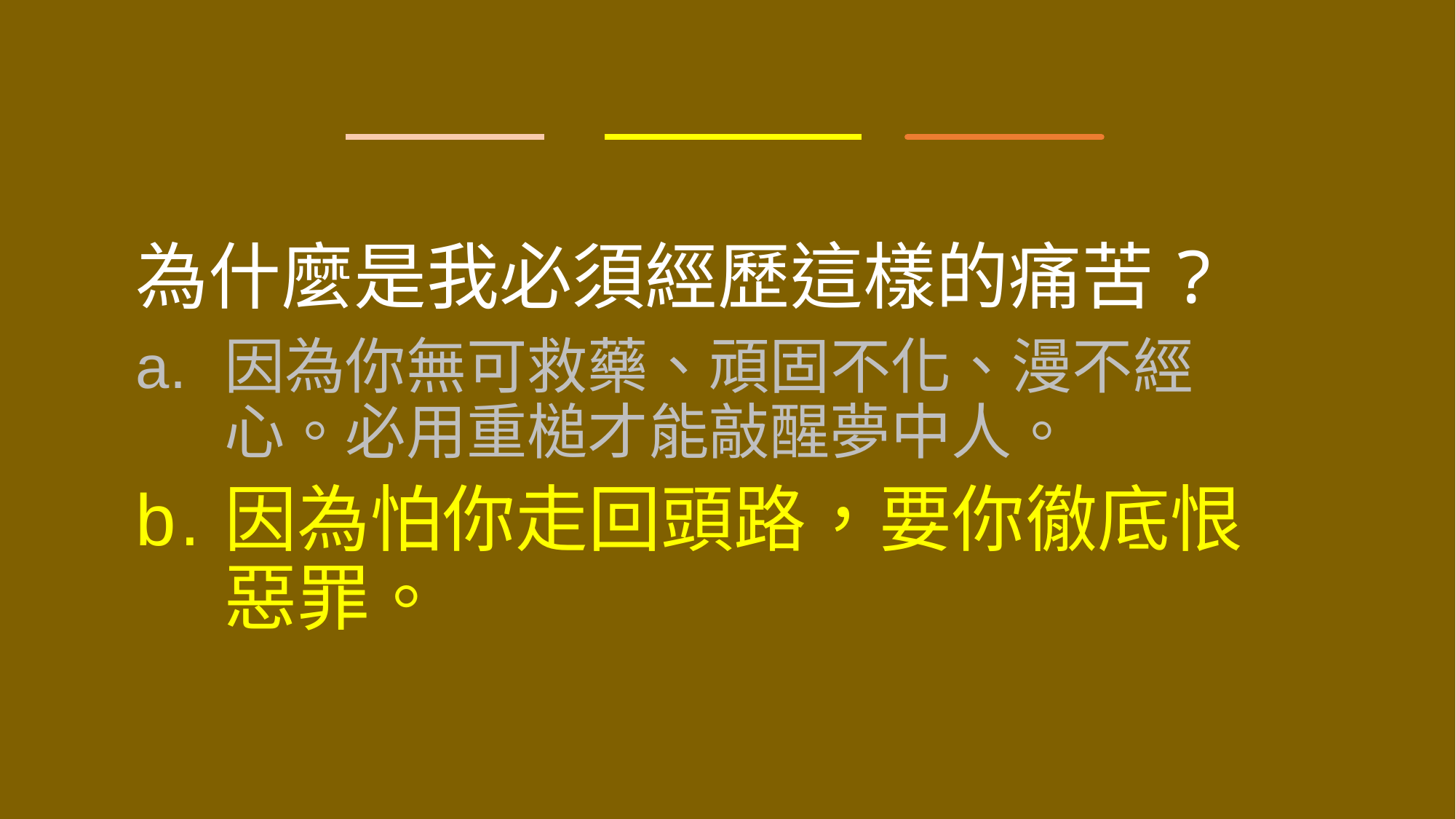

為什麼是我必須經歷這樣的痛苦?
因為你無可救藥、頑固不化、漫不經心。必用重槌才能敲醒夢中人。
因為怕你走回頭路，要你徹底恨惡罪。